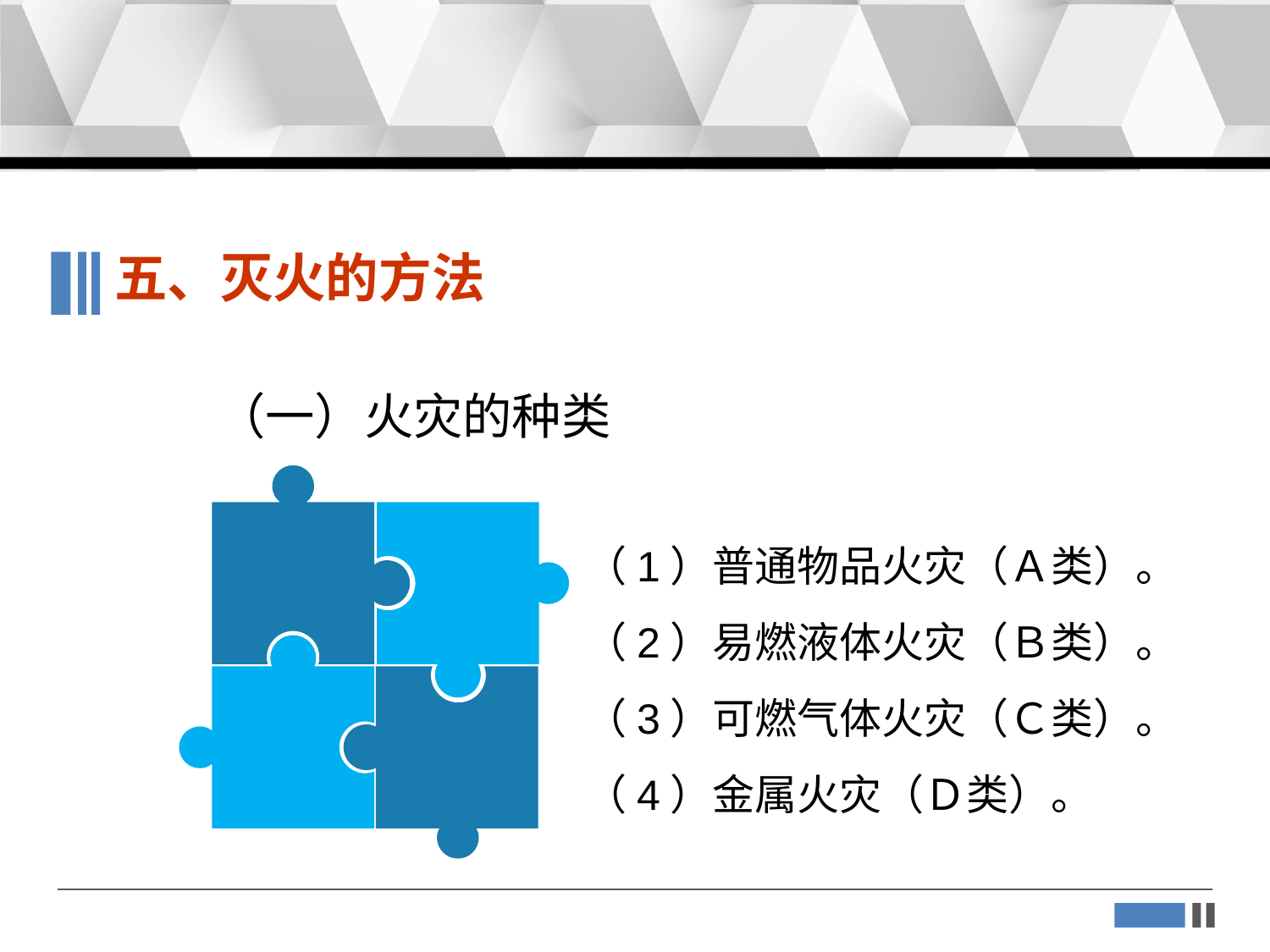

五、灭火的方法

（一）火灾的种类

（1）普通物品火灾（Ａ类）。
（2）易燃液体火灾（Ｂ类）。
（3）可燃气体火灾（Ｃ类）。
（4）金属火灾（Ｄ类）。